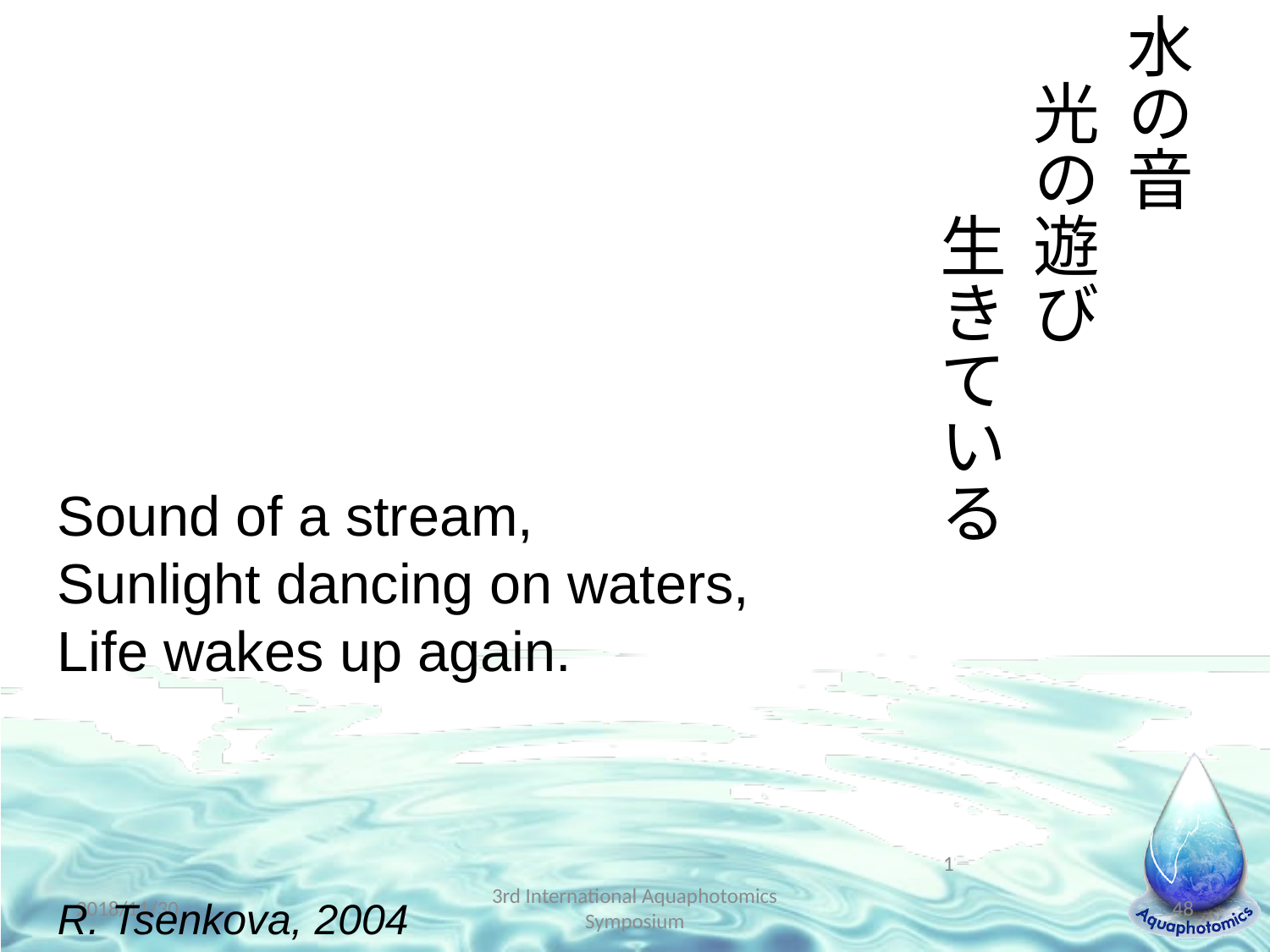

水の音
　光の遊び
　　　生きている
Sound of a stream,
Sunlight dancing on waters,
Life wakes up again.

2018/11/30
3rd International Aquaphotomics Symposium
48
R. Tsenkova, 2004